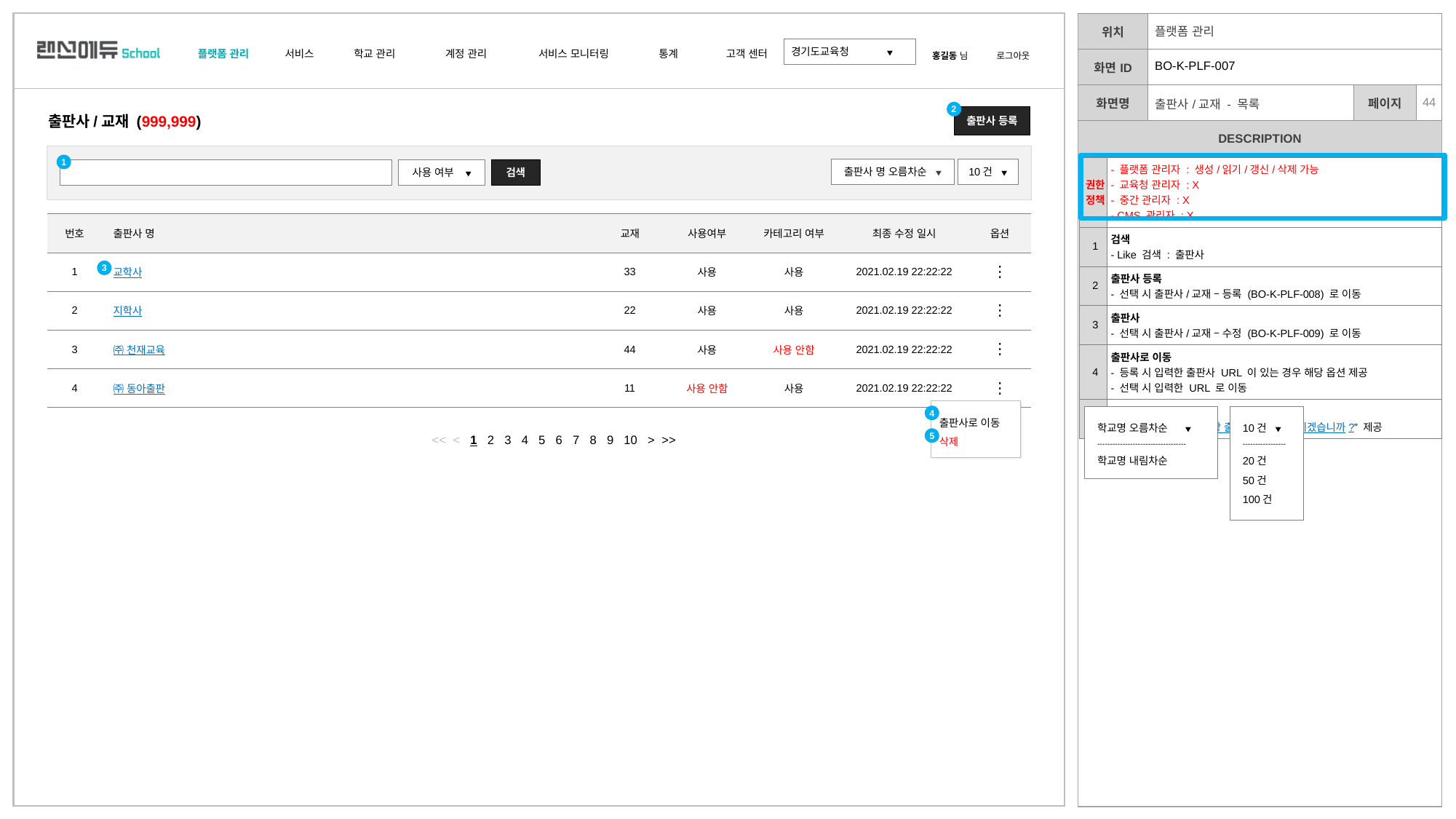

|  | 플랫폼 관리 |  |  |
| --- | --- | --- | --- |
|  | BO-K-PLF-007 |  |  |
|  | 출판사/교재 - 목록 |  |  |
2
출판사 등록
출판사/교재 (999,999)

1

| 권한 정책 | - 플랫폼 관리자 : 생성/읽기/갱신/삭제 가능 - 교육청 관리자 : X - 중간 관리자 : X - CMS 관리자 : X |
| --- | --- |
| 1 | 검색 - Like 검색 : 출판사 |
| 2 | 출판사 등록 - 선택 시 출판사/교재 – 등록 (BO-K-PLF-008) 로 이동 |
| 3 | 출판사 - 선택 시 출판사/교재 – 수정 (BO-K-PLF-009) 로 이동 |
| 4 | 출판사로 이동 - 등록 시 입력한 출판사 URL 이 있는 경우 해당 옵션 제공 - 선택 시 입력한 URL 로 이동 |
| 5 | 삭제 - 선택 시 Confirm “해당 출판사를 삭제 하시겠습니까?” 제공 |
출판사 명 오름차순   ▼
10건   ▼
검색

사용 여부    ▼
| 번호 | 출판사 명 | 교재 | 사용여부 | 카테고리 여부 | 최종 수정 일시 | 옵션 |
| --- | --- | --- | --- | --- | --- | --- |
| 1 | 교학사 | 33 | 사용 | 사용 | 2021.02.19 22:22:22 | ⋮ |
| 2 | 지학사 | 22 | 사용 | 사용 | 2021.02.19 22:22:22 | ⋮ |
| 3 | ㈜ 천재교육 | 44 | 사용 | 사용 안함 | 2021.02.19 22:22:22 | ⋮ |
| 4 | ㈜ 동아출판 | 11 | 사용 안함 | 사용 | 2021.02.19 22:22:22 | ⋮ |
3
출판사로 이동
삭제
4
10건   ▼
-----------------
20건
50건
100건
학교명 오름차순      ▼
-----------------------------------
학교명 내림차순
<<  <   1   2   3   4   5   6   7   8   9   10   >  >>
5